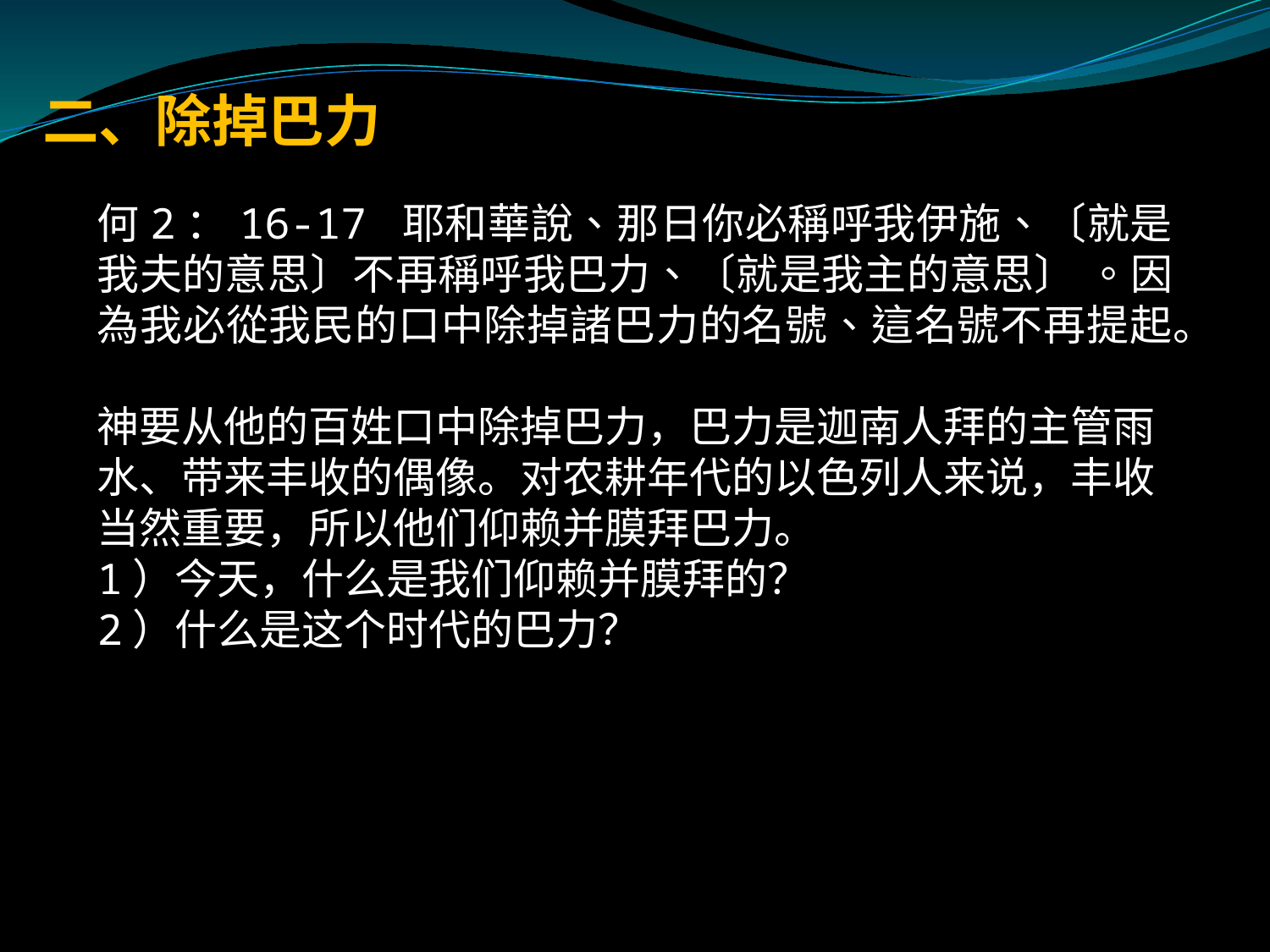

# 二、除掉巴力
何2：16-17 耶和華說、那日你必稱呼我伊施、〔就是我夫的意思〕不再稱呼我巴力、〔就是我主的意思〕 。因為我必從我民的口中除掉諸巴力的名號、這名號不再提起。

神要从他的百姓口中除掉巴力，巴力是迦南人拜的主管雨水、带来丰收的偶像。对农耕年代的以色列人来说，丰收当然重要，所以他们仰赖并膜拜巴力。
1）今天，什么是我们仰赖并膜拜的？
2）什么是这个时代的巴力？